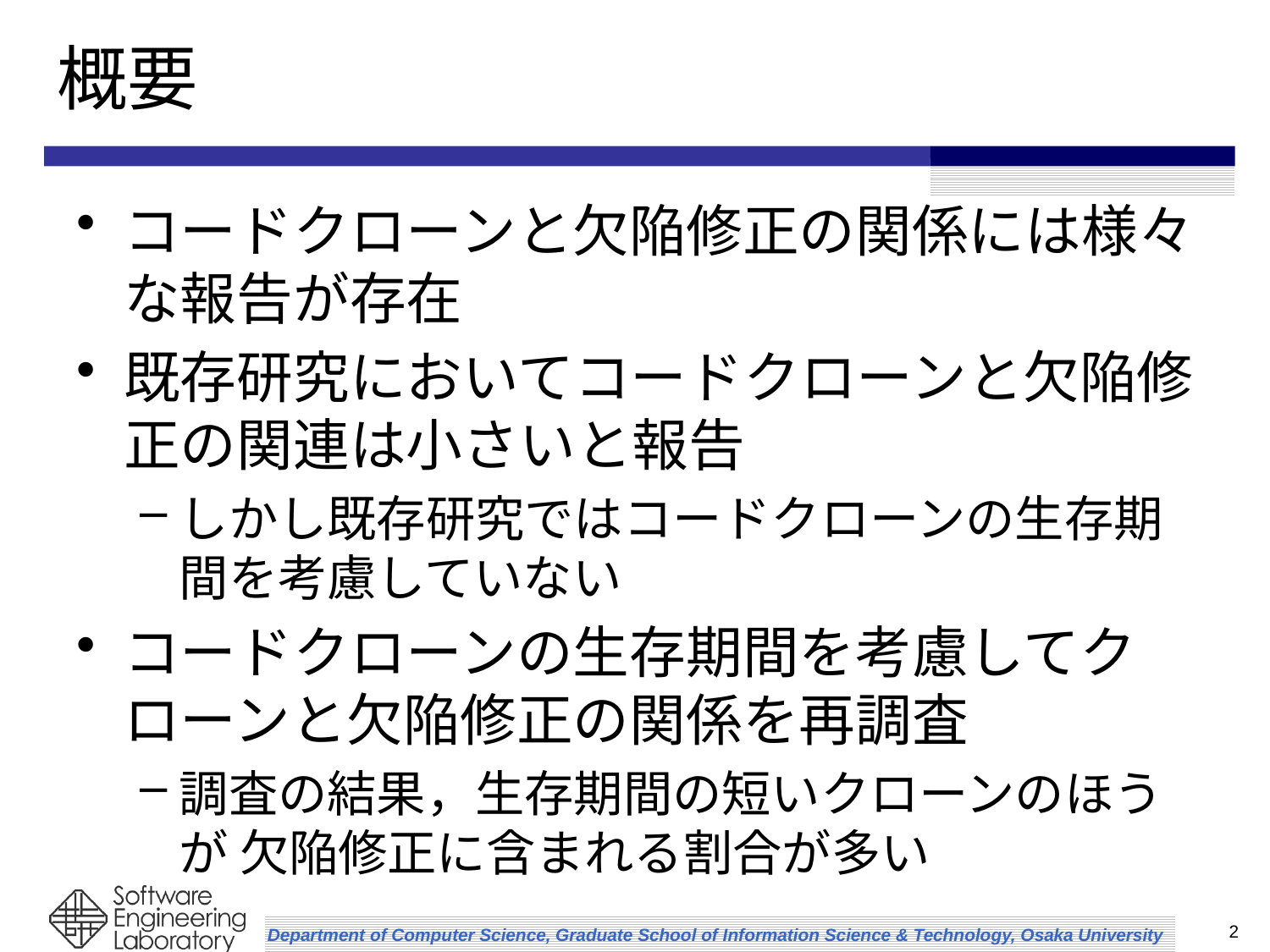

# 概要
コードクローンと欠陥修正の関係には様々な報告が存在
既存研究においてコードクローンと欠陥修正の関連は小さいと報告
しかし既存研究ではコードクローンの生存期間を考慮していない
コードクローンの生存期間を考慮してクローンと欠陥修正の関係を再調査
調査の結果，生存期間の短いクローンのほうが 欠陥修正に含まれる割合が多い
2